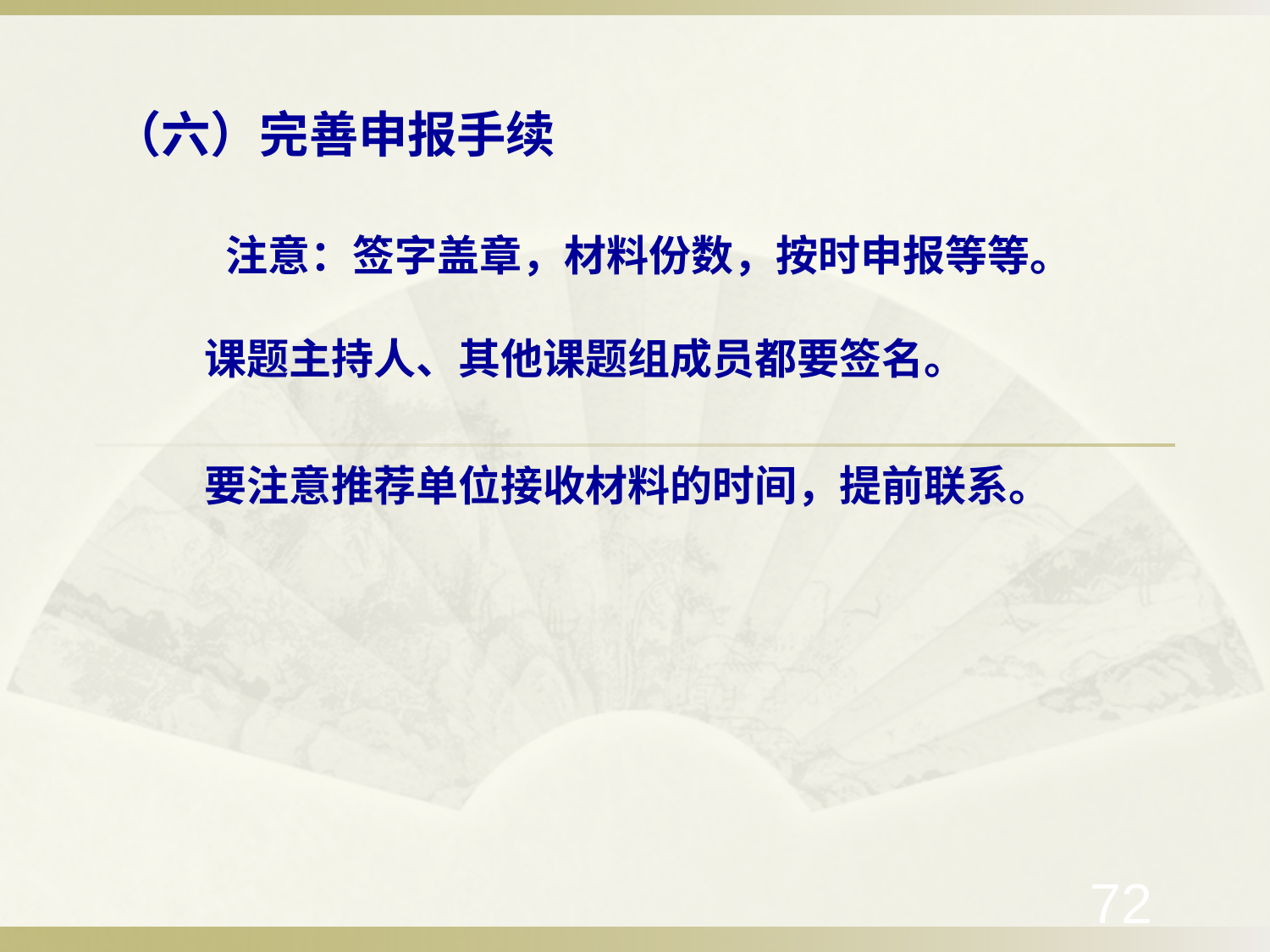

（六）完善申报手续

　　　注意：签字盖章，材料份数，按时申报等等。

　　　课题主持人、其他课题组成员都要签名。

　　　要注意推荐单位接收材料的时间，提前联系。

72